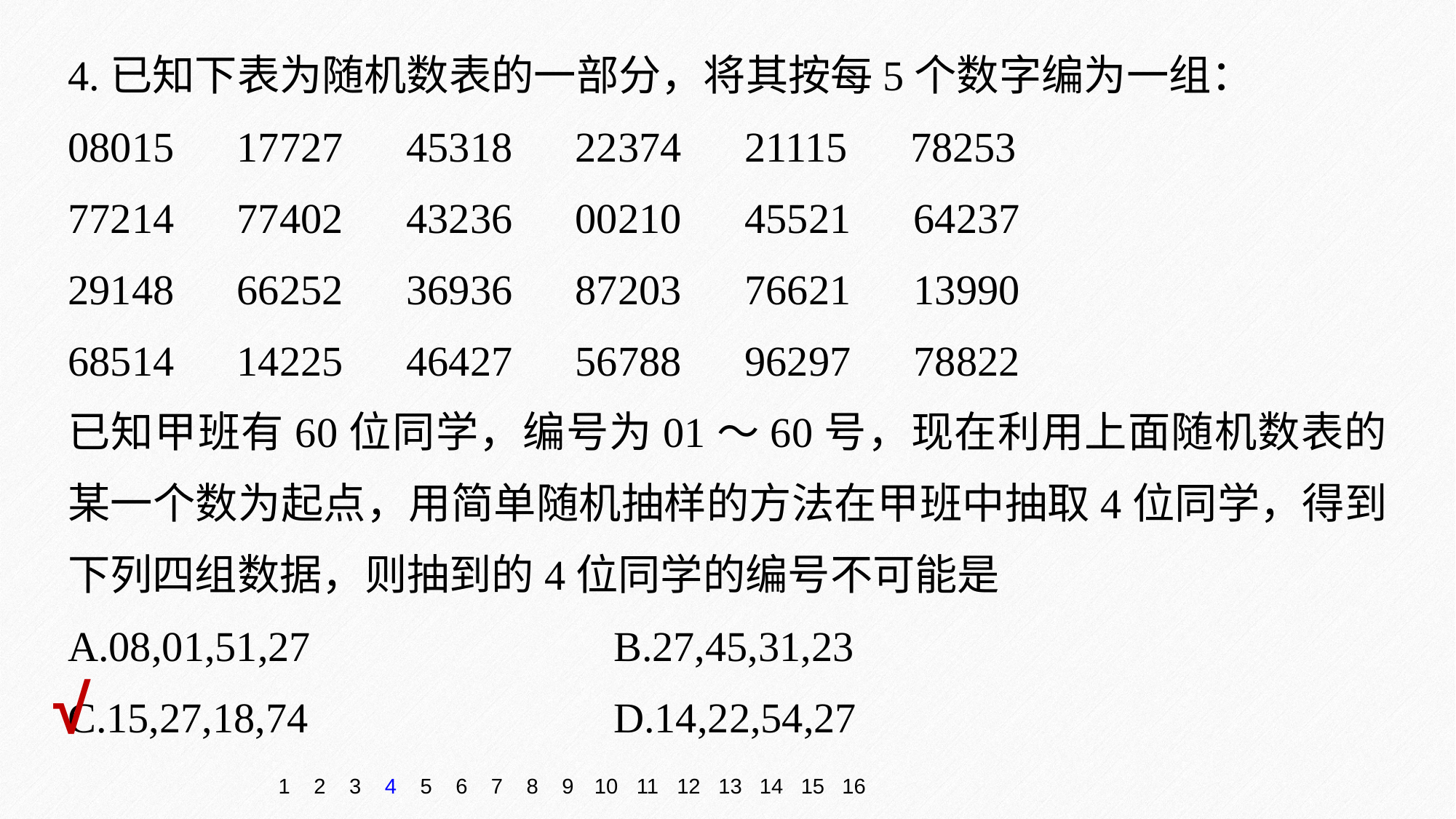

4.已知下表为随机数表的一部分，将其按每5个数字编为一组：
08015　17727　45318　22374　21115　78253
77214　77402　43236　00210　45521　64237
29148　66252　36936　87203　76621　13990
68514　14225　46427　56788　96297　78822
已知甲班有60位同学，编号为01～60号，现在利用上面随机数表的某一个数为起点，用简单随机抽样的方法在甲班中抽取4位同学，得到下列四组数据，则抽到的4位同学的编号不可能是
A.08,01,51,27  			B.27,45,31,23
C.15,27,18,74  			D.14,22,54,27
√
1
2
3
4
5
6
7
8
9
10
11
12
13
14
15
16